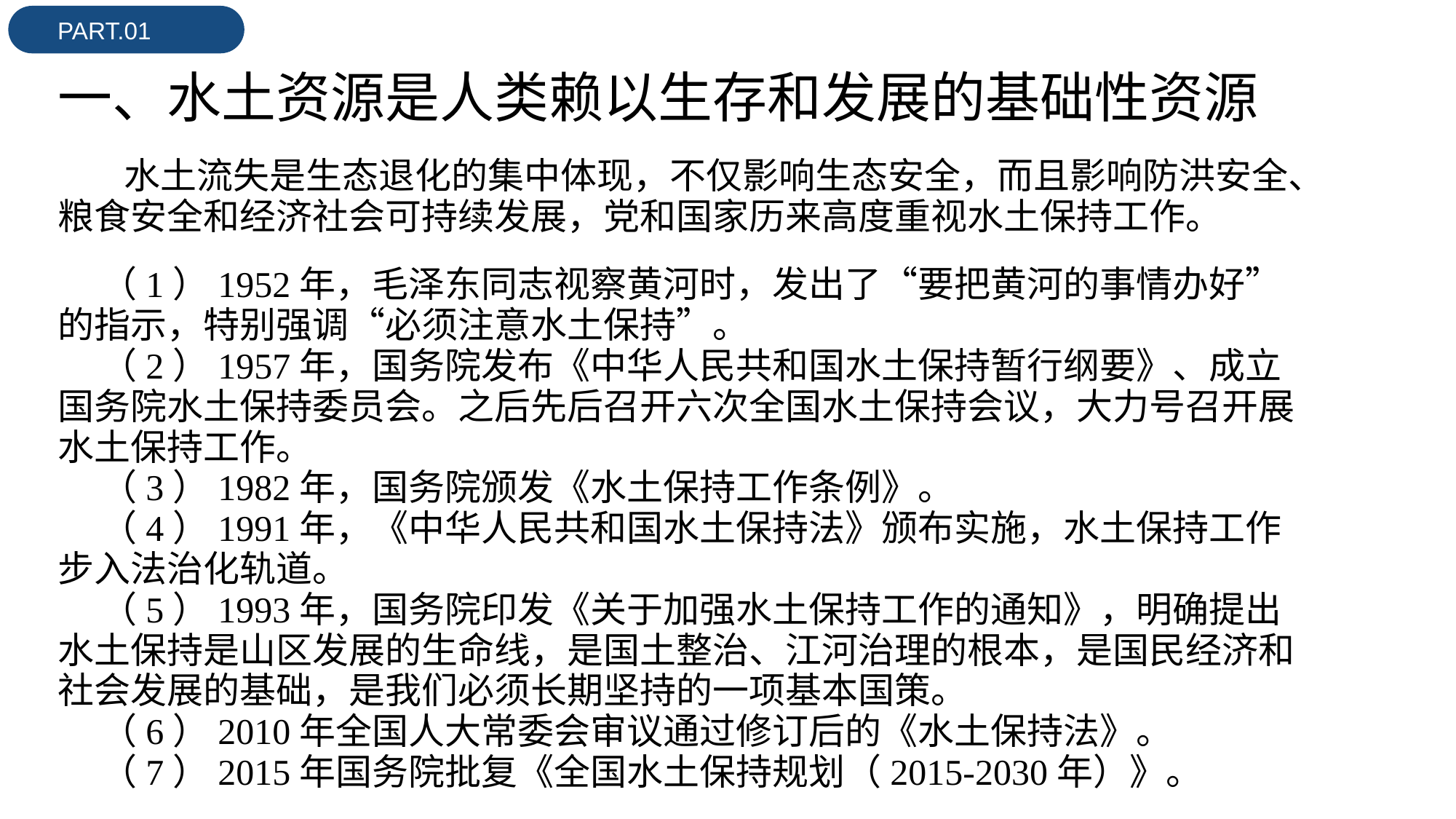

PART.01
一、水土资源是人类赖以生存和发展的基础性资源
       水土流失是生态退化的集中体现，不仅影响生态安全，而且影响防洪安全、粮食安全和经济社会可持续发展，党和国家历来高度重视水土保持工作。
（1）1952年，毛泽东同志视察黄河时，发出了“要把黄河的事情办好”的指示，特别强调“必须注意水土保持”。
（2）1957年，国务院发布《中华人民共和国水土保持暂行纲要》、成立国务院水土保持委员会。之后先后召开六次全国水土保持会议，大力号召开展水土保持工作。
（3）1982年，国务院颁发《水土保持工作条例》。
（4）1991年，《中华人民共和国水土保持法》颁布实施，水土保持工作步入法治化轨道。
（5）1993年，国务院印发《关于加强水土保持工作的通知》，明确提出水土保持是山区发展的生命线，是国土整治、江河治理的根本，是国民经济和社会发展的基础，是我们必须长期坚持的一项基本国策。
（6）2010年全国人大常委会审议通过修订后的《水土保持法》。
（7）2015年国务院批复《全国水土保持规划（2015-2030年）》。